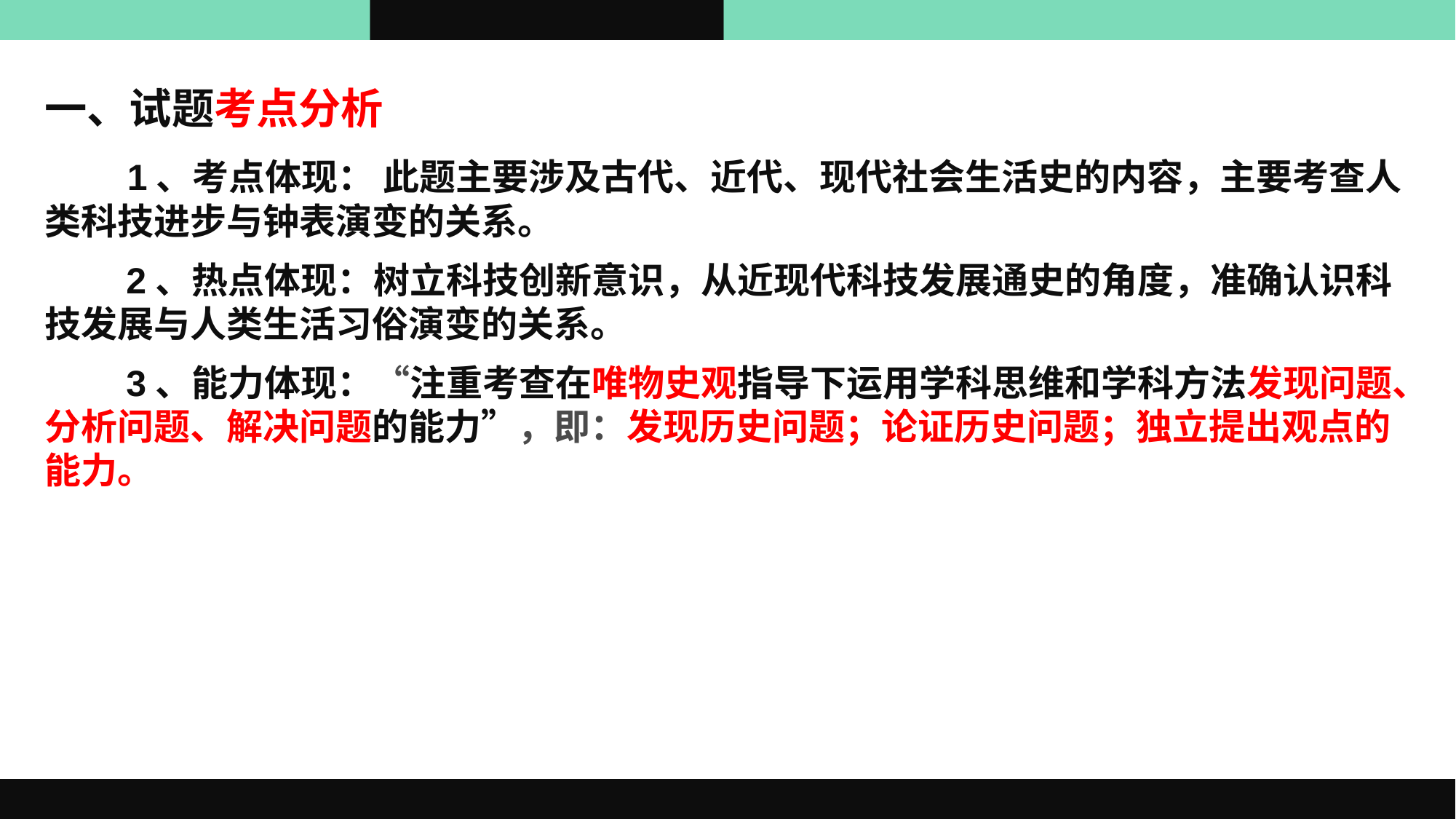

一、试题考点分析
       1、考点体现： 此题主要涉及古代、近代、现代社会生活史的内容，主要考查人类科技进步与钟表演变的关系。
        2、热点体现：树立科技创新意识，从近现代科技发展通史的角度，准确认识科技发展与人类生活习俗演变的关系。
        3、能力体现：“注重考查在唯物史观指导下运用学科思维和学科方法发现问题、分析问题、解决问题的能力”，即：发现历史问题；论证历史问题；独立提出观点的能力。